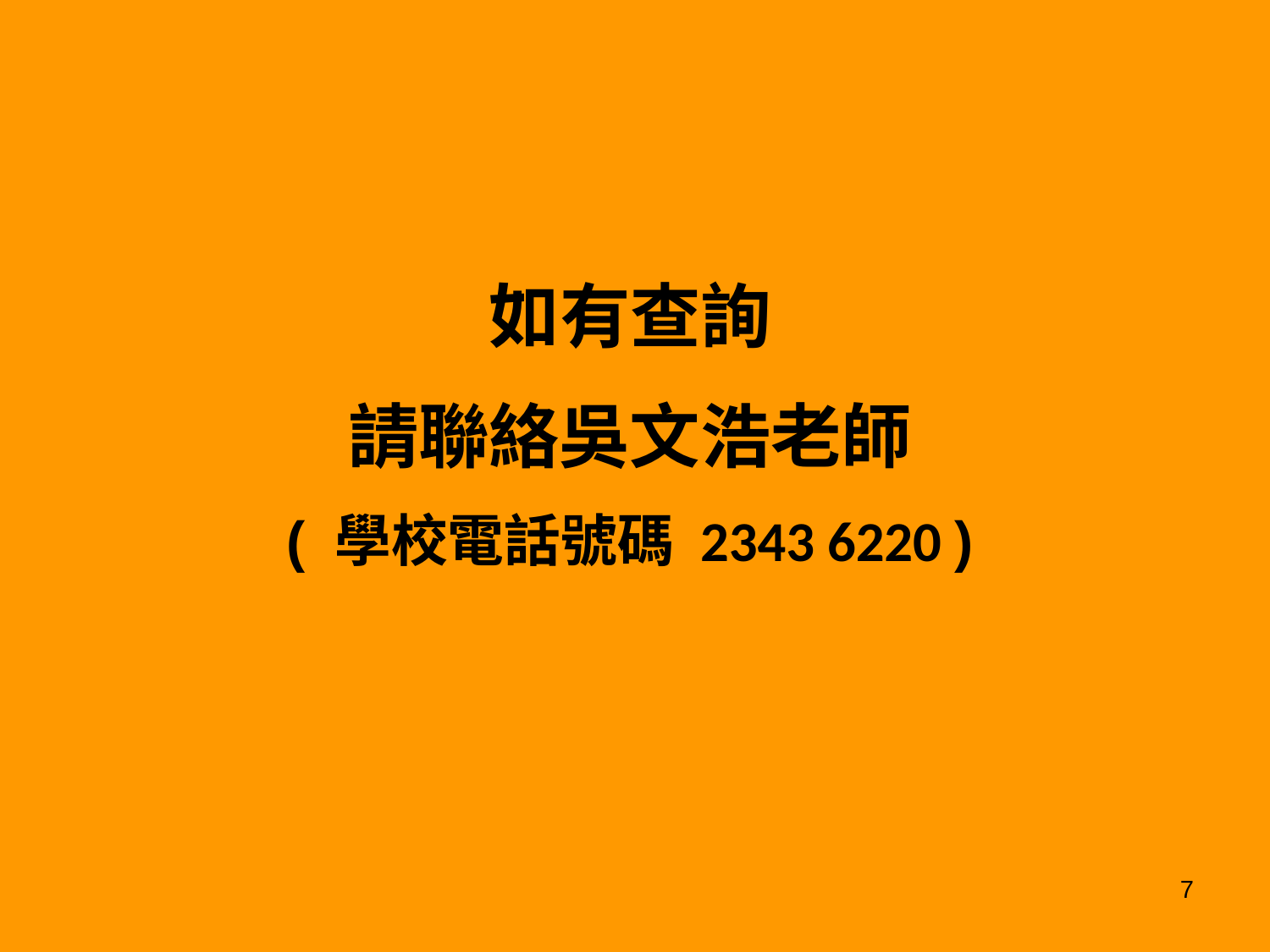

如有查詢
請聯絡吳文浩老師
( 學校電話號碼 2343 6220 )
7